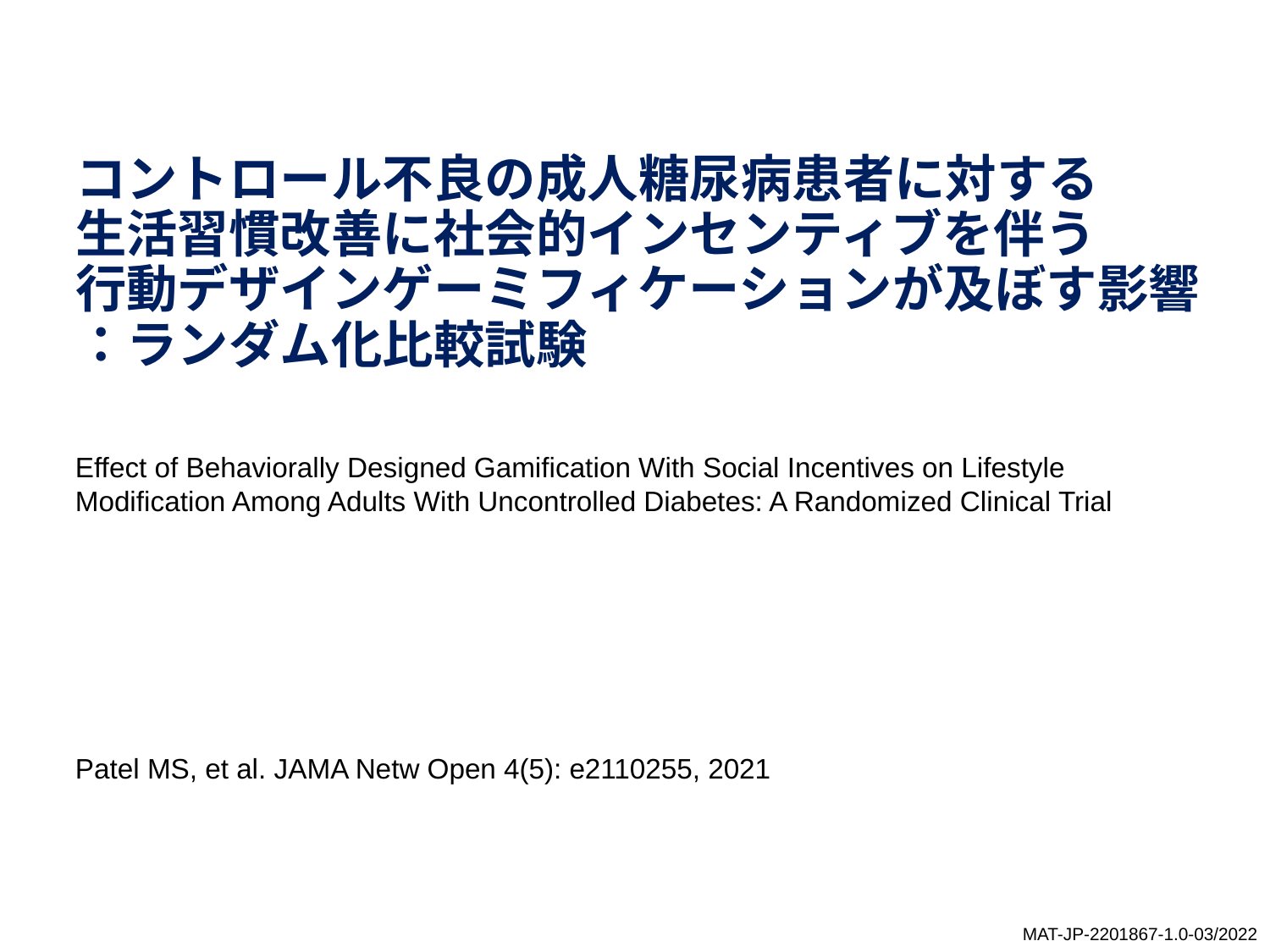

# コントロール不良の成人糖尿病患者に対する 生活習慣改善に社会的インセンティブを伴う 行動デザインゲーミフィケーションが及ぼす影響 ：ランダム化比較試験
Effect of Behaviorally Designed Gamification With Social Incentives on Lifestyle Modification Among Adults With Uncontrolled Diabetes: A Randomized Clinical Trial
Patel MS, et al. JAMA Netw Open 4(5): e2110255, 2021
MAT-JP-2201867-1.0-03/2022